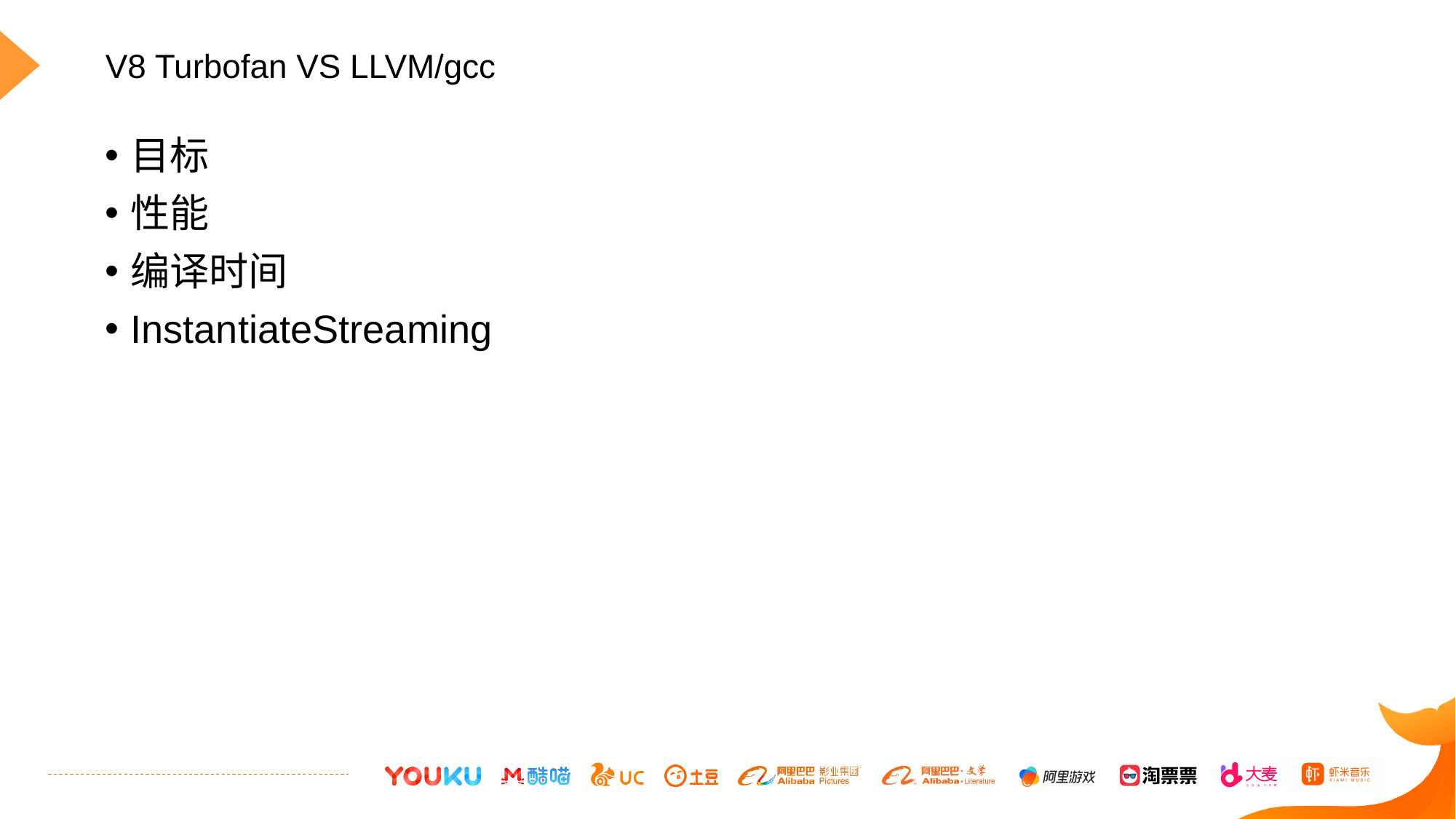

# V8 Turbofan VS LLVM/gcc
目标
性能
编译时间
InstantiateStreaming